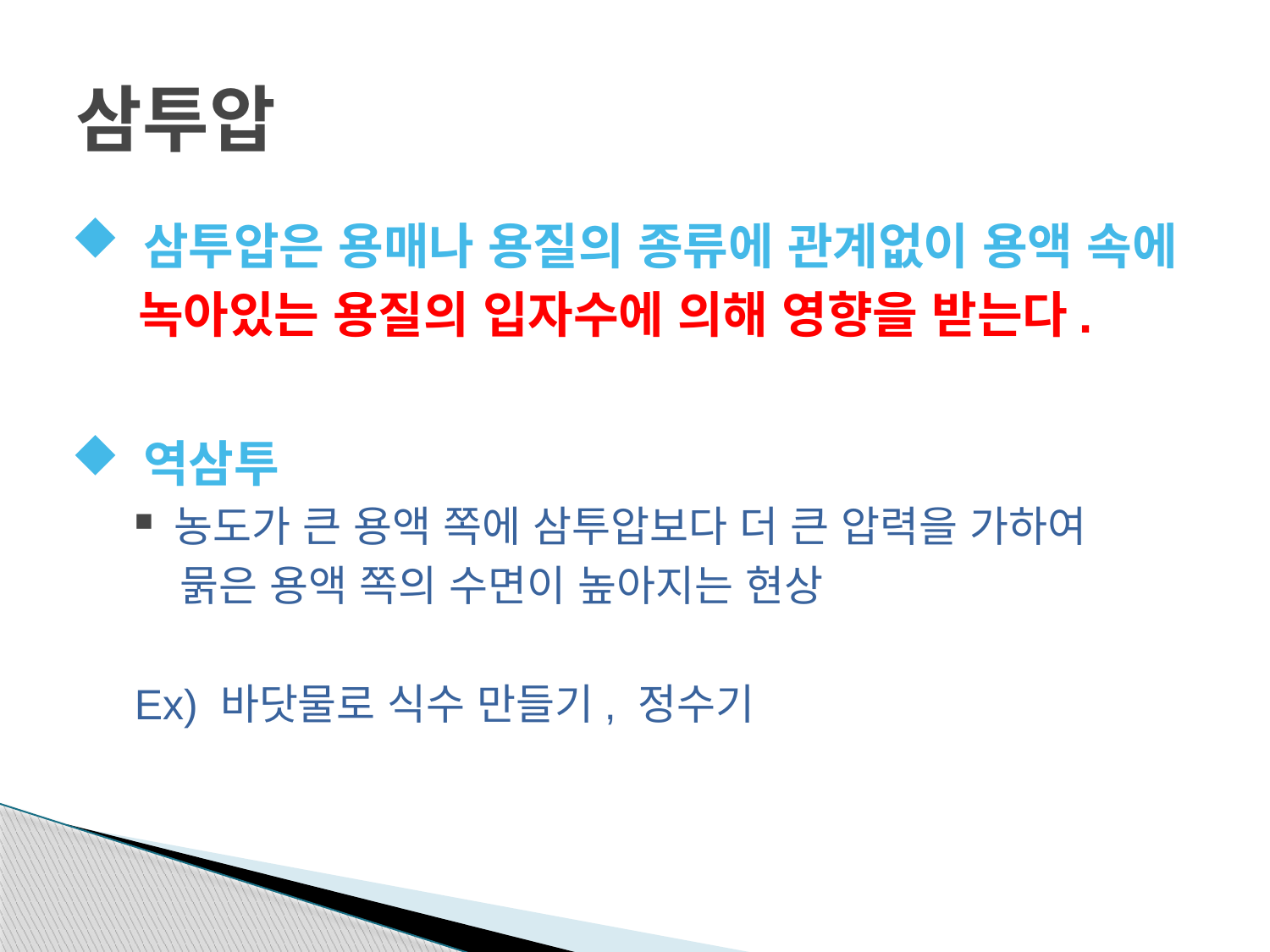

# 삼투압
 삼투압은 용매나 용질의 종류에 관계없이 용액 속에
    녹아있는 용질의 입자수에 의해 영향을 받는다.
 역삼투
농도가 큰 용액 쪽에 삼투압보다 더 큰 압력을 가하여
   묽은 용액 쪽의 수면이 높아지는 현상

Ex) 바닷물로 식수 만들기, 정수기